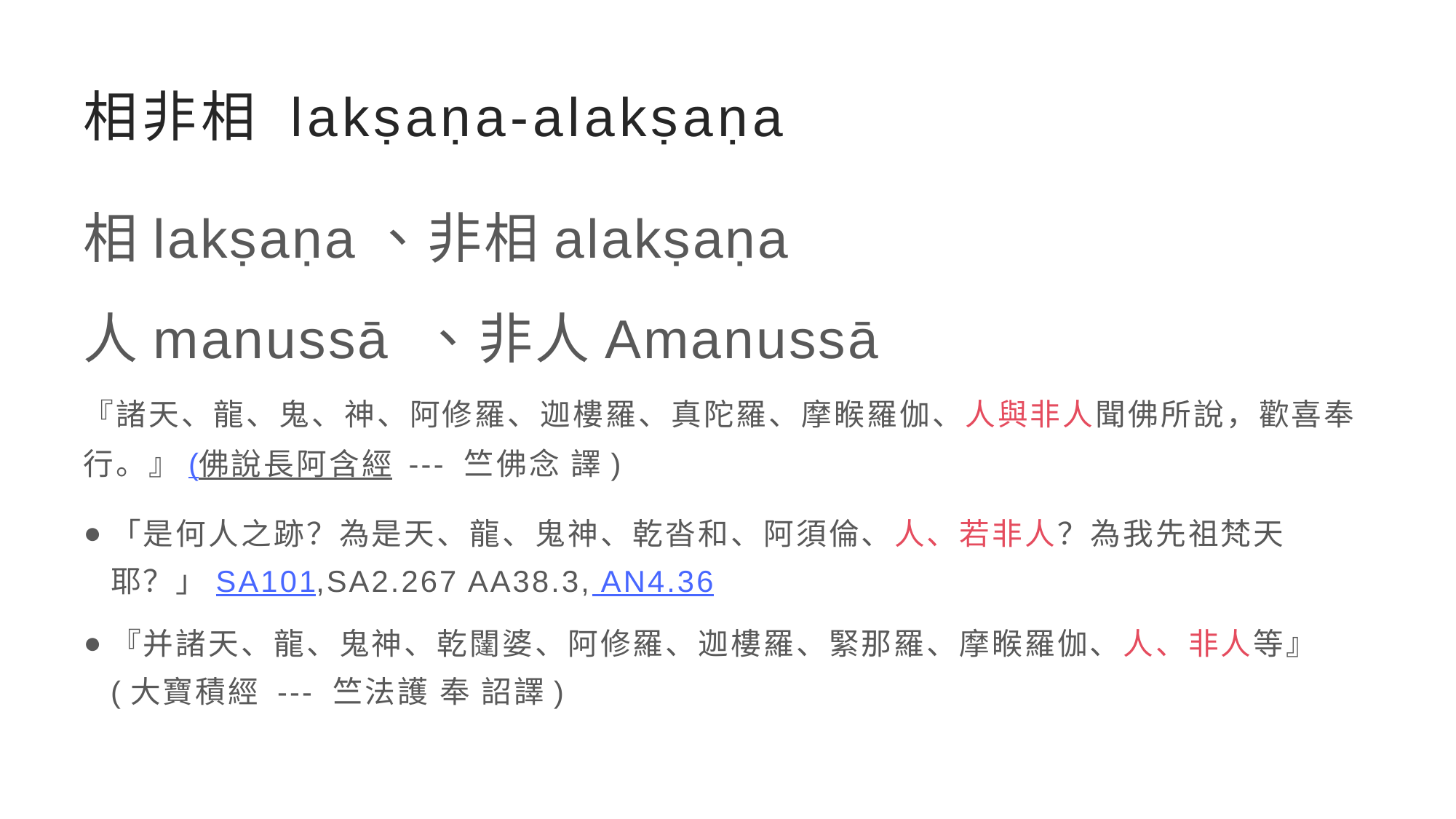

# 相非相 lakṣaṇa-alakṣaṇa
相lakṣaṇa、非相alakṣaṇa
人manussā 、非人Amanussā
『諸天、龍、鬼、神、阿修羅、迦樓羅、真陀羅、摩睺羅伽、人與非人聞佛所說，歡喜奉行。』(佛說長阿含經 --- 竺佛念 譯)
「是何人之跡？為是天、龍、鬼神、乾沓和、阿須倫、人、若非人？為我先祖梵天耶？」SA101,SA2.267 AA38.3, AN4.36
『并諸天、龍、鬼神、乾闥婆、阿修羅、迦樓羅、緊那羅、摩睺羅伽、人、非人等』(大寶積經 --- 竺法護 奉 詔譯)